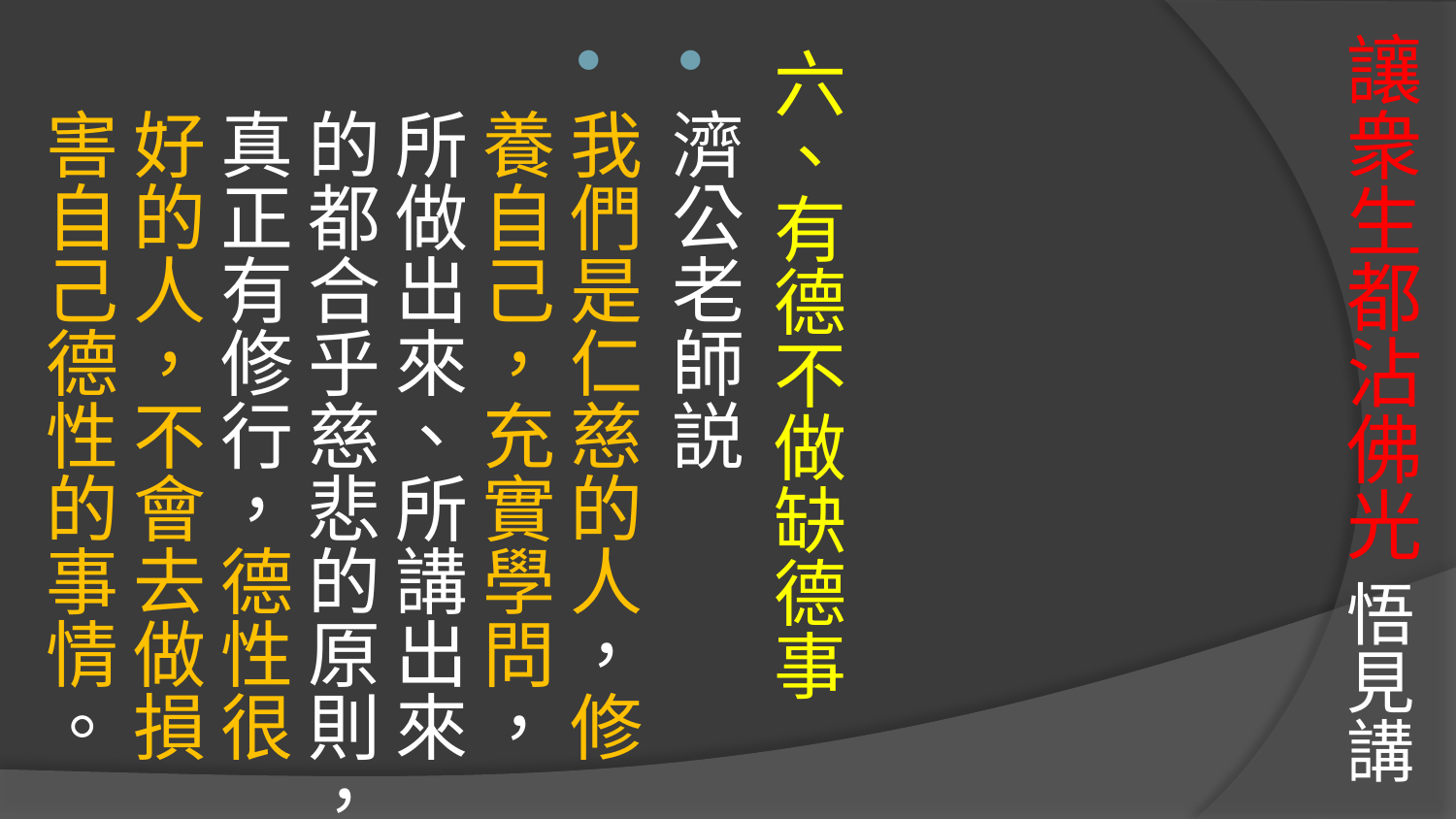

# 讓衆生都沾佛光 悟見講
六、有德不做缺德事
濟公老師説
我們是仁慈的人，修養自己，充實學問，所做出來、所講出來的都合乎慈悲的原則，真正有修行，德性很好的人，不會去做損害自己德性的事情。